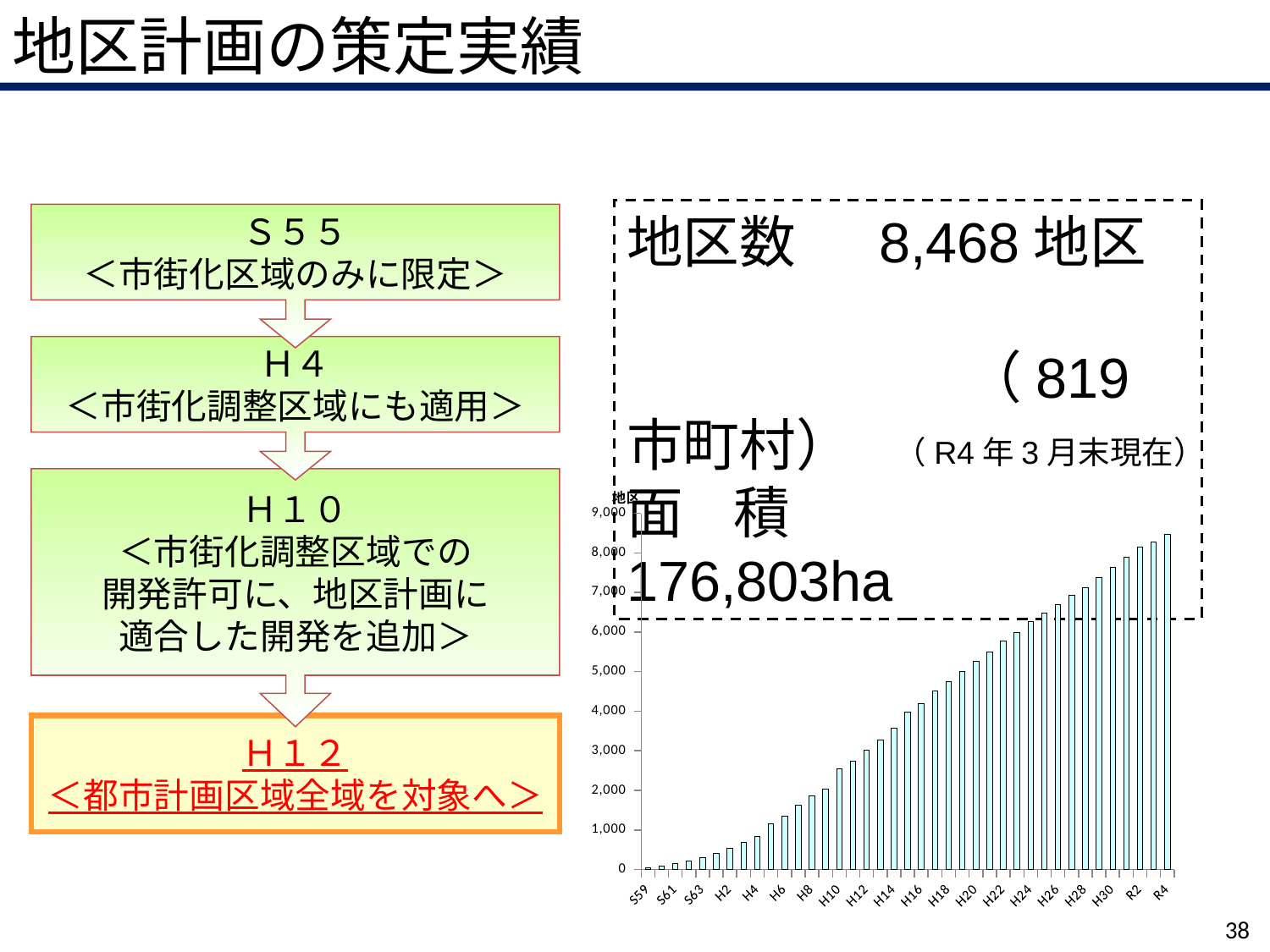

地区計画の策定実績

地区数　 8,468地区
　　　　　　（819市町村）
面    積　176,803ha
Ｓ５５
＜市街化区域のみに限定＞
Ｈ４
＜市街化調整区域にも適用＞
（R4年3月末現在）
Ｈ１０
＜市街化調整区域での
開発許可に、地区計画に
適合した開発を追加＞

### Chart

| Category | 地区計画 |
|---|---|
| S59 | 43.0 |
| S60 | 87.0 |
| S61 | 157.0 |
| S62 | 212.0 |
| S63 | 305.0 |
| H1 | 416.0 |
| H2 | 532.0 |
| H3 | 693.0 |
| H4 | 845.0 |
| H5 | 1161.0 |
| H6 | 1350.0 |
| H7 | 1620.0 |
| H8 | 1867.0 |
| H9 | 2034.0 |
| H10 | 2554.0 |
| H11 | 2740.0 |
| H12 | 3011.0 |
| H13 | 3274.0 |
| H14 | 3582.0 |
| H15 | 3984.0 |
| H16 | 4202.0 |
| H17 | 4505.0 |
| H18 | 4742.0 |
| H19 | 5003.0 |
| H20 | 5253.0 |
| H21 | 5506.0 |
| H22 | 5783.0 |
| H23 | 5979.0 |
| H24 | 6262.0 |
| H25 | 6471.0 |
| H26 | 6683.0 |
| H27 | 6928.0 |
| H28 | 7111.0 |
| H29 | 7375.0 |
| H30 | 7628.0 |
| H31 | 7889.0 |
| R2 | 8139.0 |
| R3 | 8276.0 |
| R4 | 8468.0 |
Ｈ１２
＜都市計画区域全域を対象へ＞
38